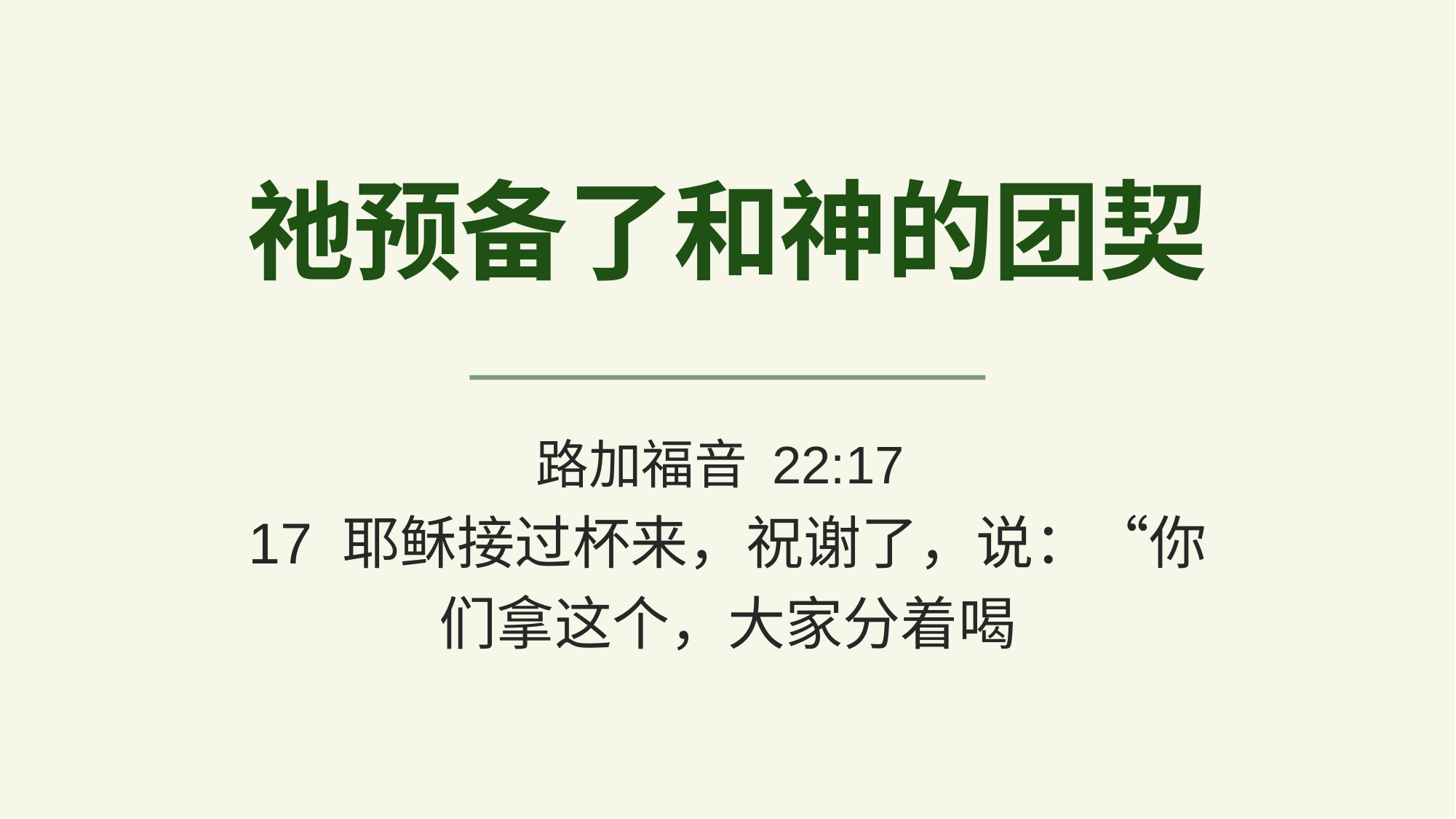

祂预备了和神的团契

路加福音 22:17
17 耶稣接过杯来，祝谢了，说：“你们拿这个，大家分着喝